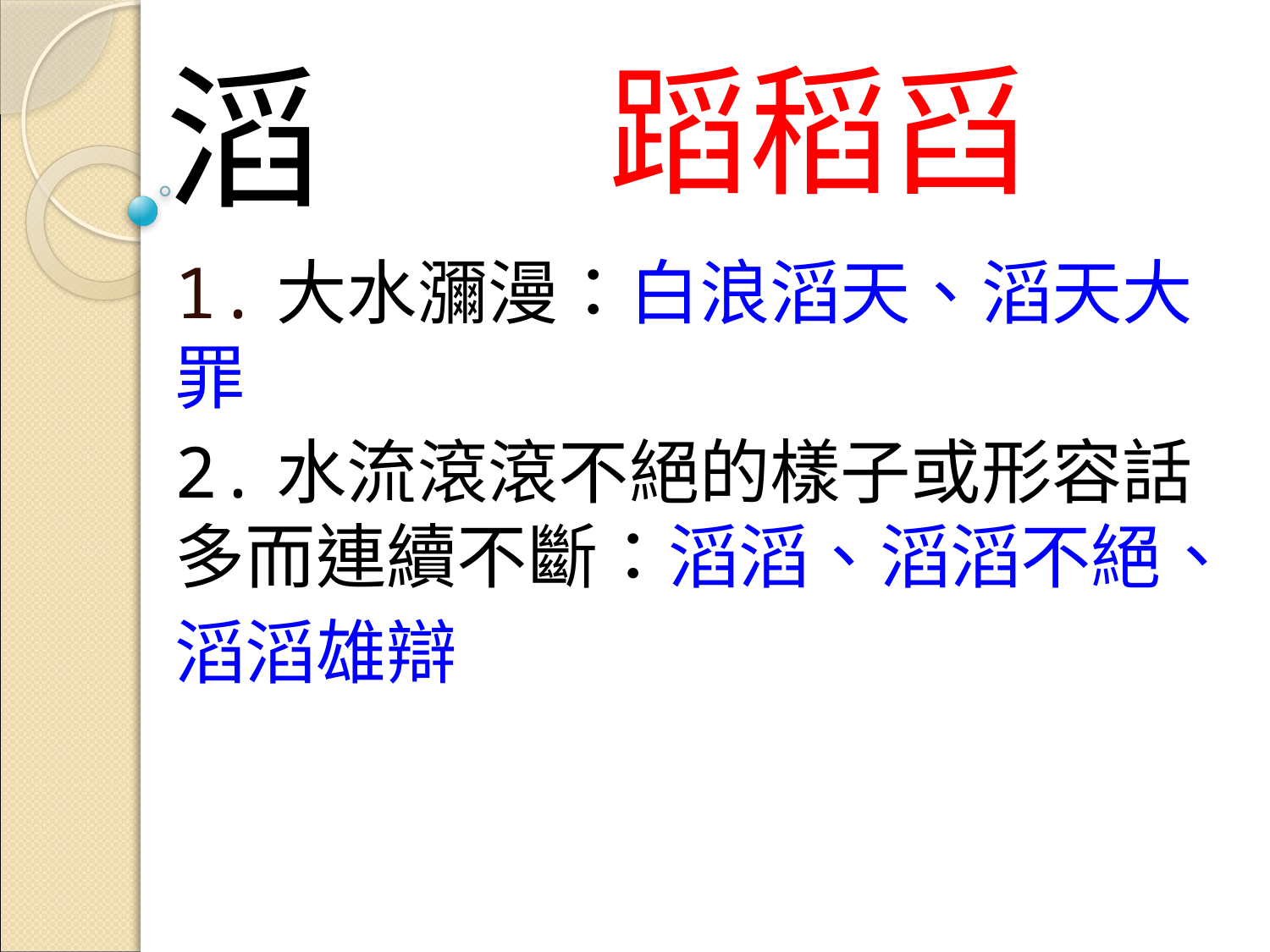

滔
# 蹈稻舀
1.大水瀰漫：白浪滔天、滔天大罪
2.水流滾滾不絕的樣子或形容話多而連續不斷：滔滔、滔滔不絕、
滔滔雄辯